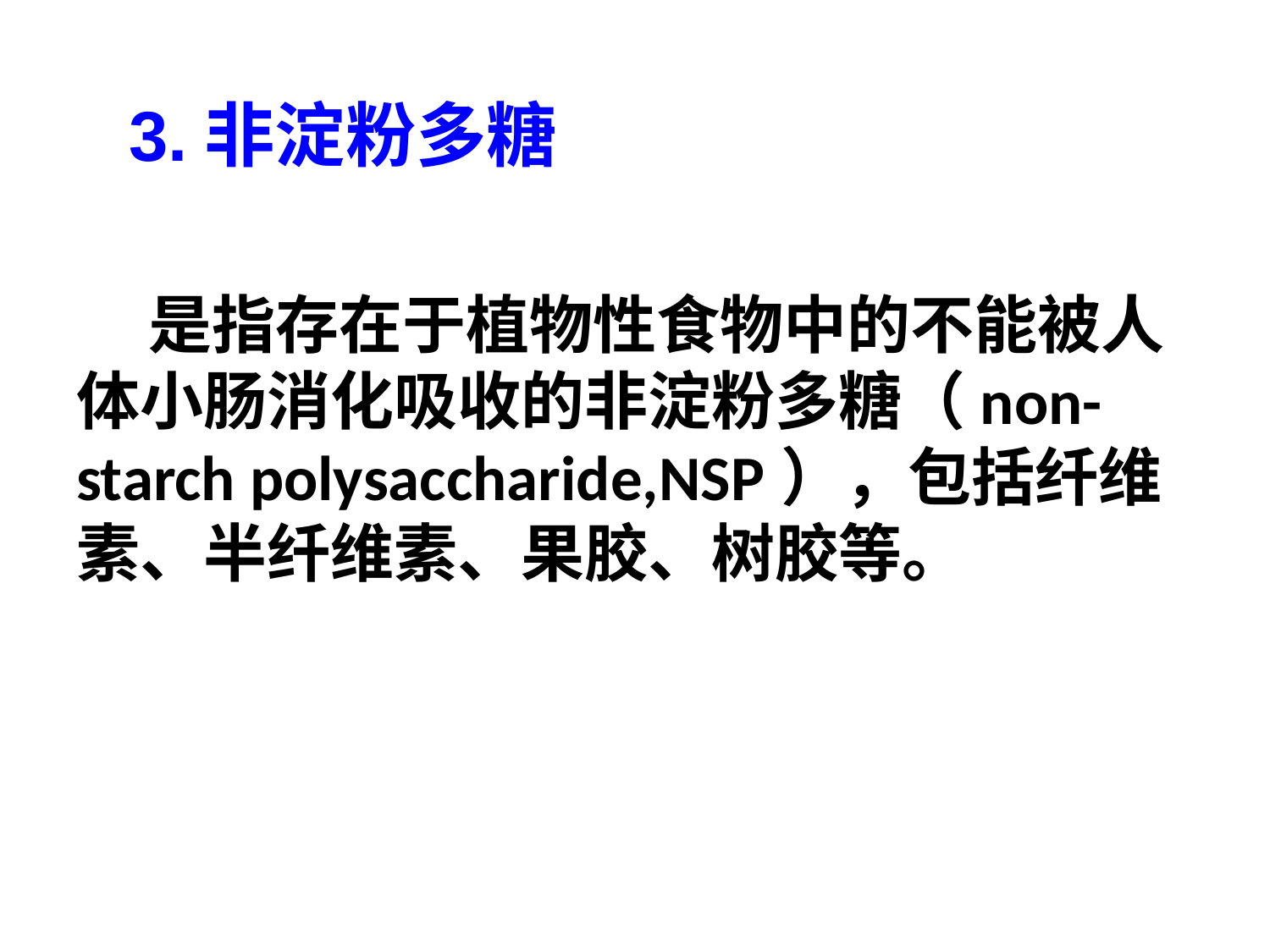

3.非淀粉多糖
    是指存在于植物性食物中的不能被人体小肠消化吸收的非淀粉多糖（non-starch polysaccharide,NSP），包括纤维素、半纤维素、果胶、树胶等。